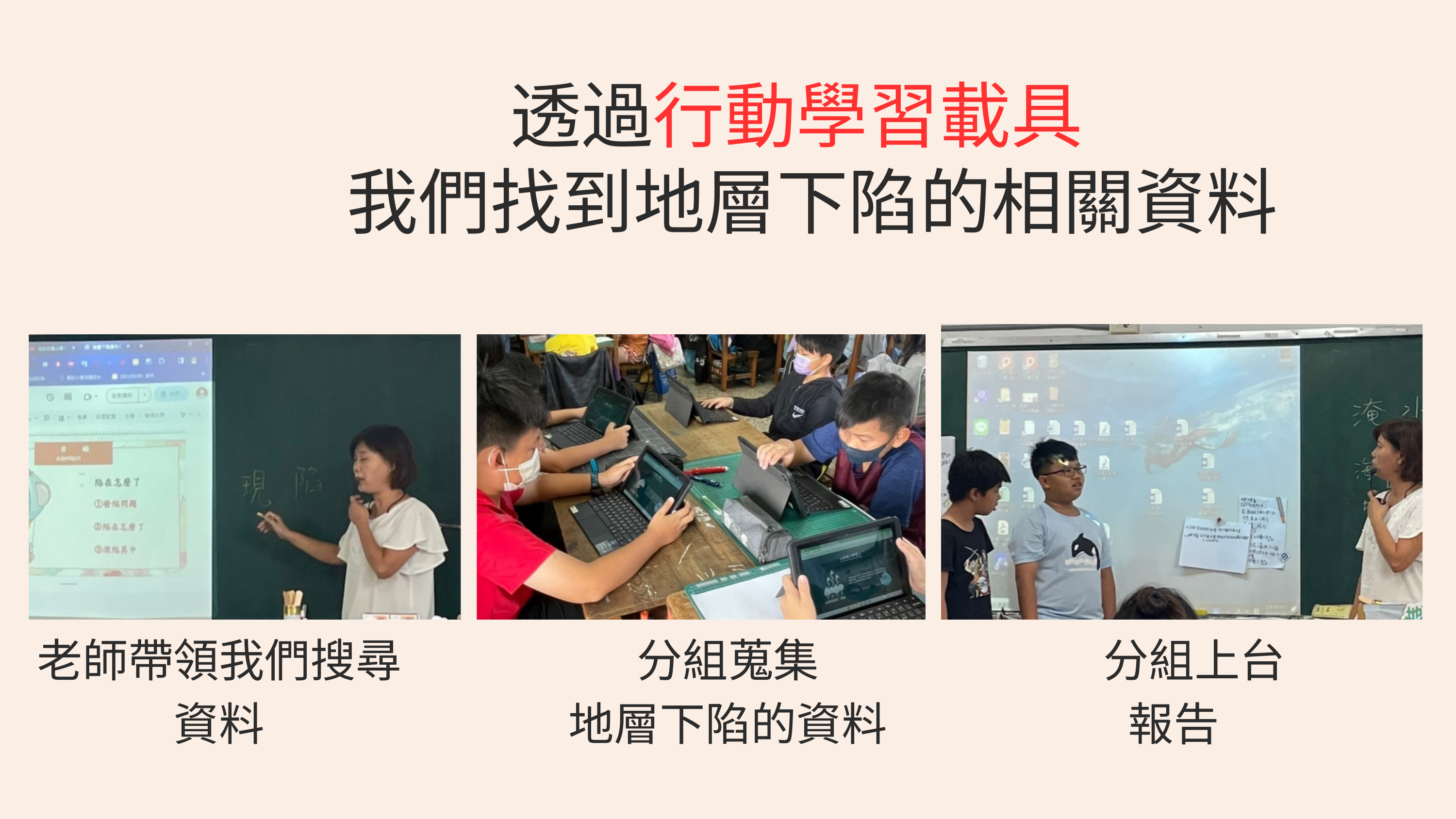

透過行動學習載具
我們找到地層下陷的相關資料

老師帶領我們搜尋資料

分組蒐集
地層下陷的資料

   分組上台報告